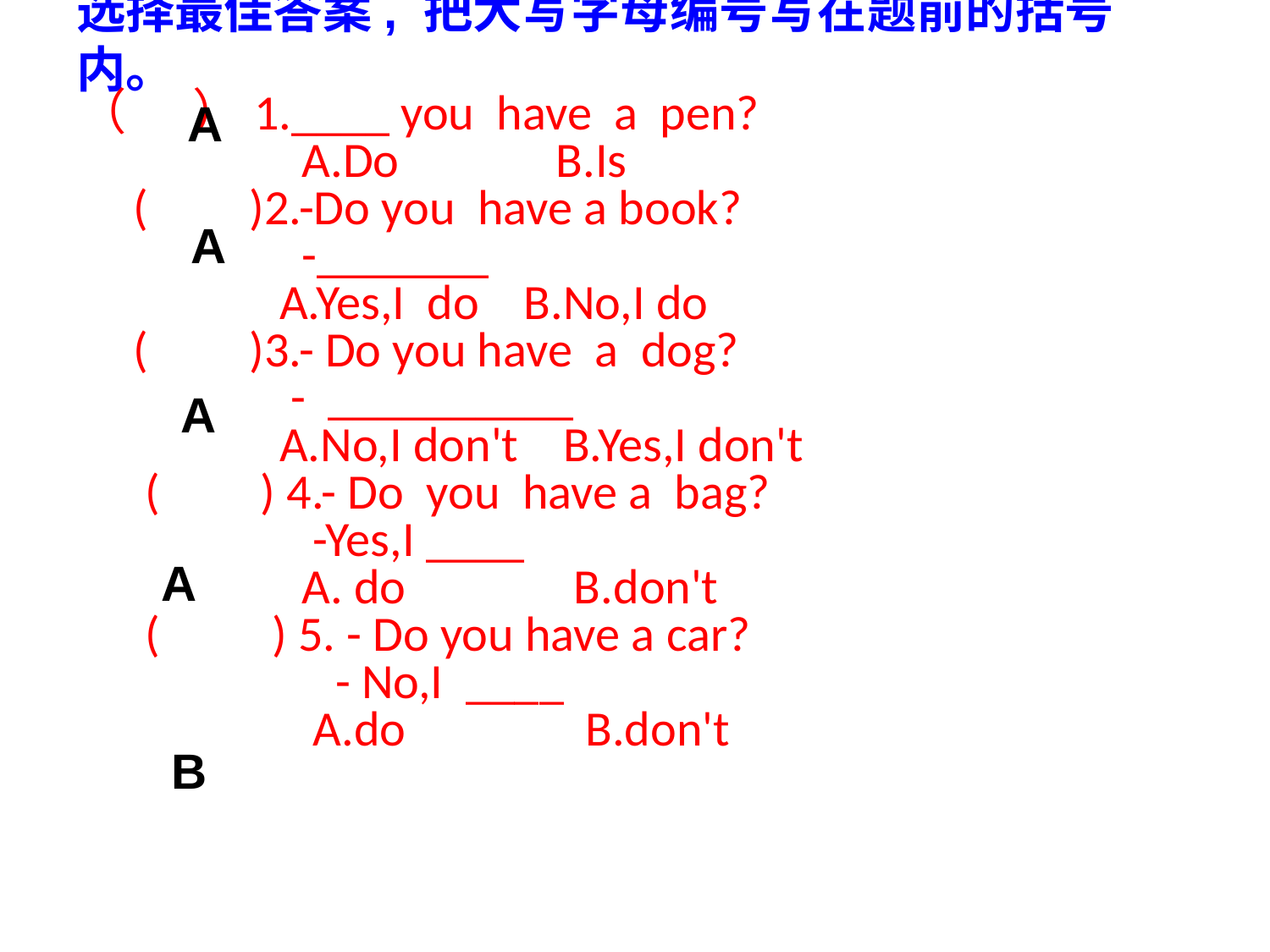

选择最佳答案, 把大写字母编号写在题前的括号内。
（      ）1.____ you  have  a  pen?
                    A.Do              B.Is
     (         )2.-Do you  have a book?
                    -_______
                  A.Yes,I  do    B.No,I do
     (         )3.- Do you have  a  dog?
                   -  __________
                  A.No,I don't    B.Yes,I don't
      (         ) 4.- Do  you  have a  bag?
                     -Yes,I ____
                    A. do               B.don't
      (          ) 5. - Do you have a car?
                       - No,I  ____
                     A.do                B.don't
A
A
A
A
B